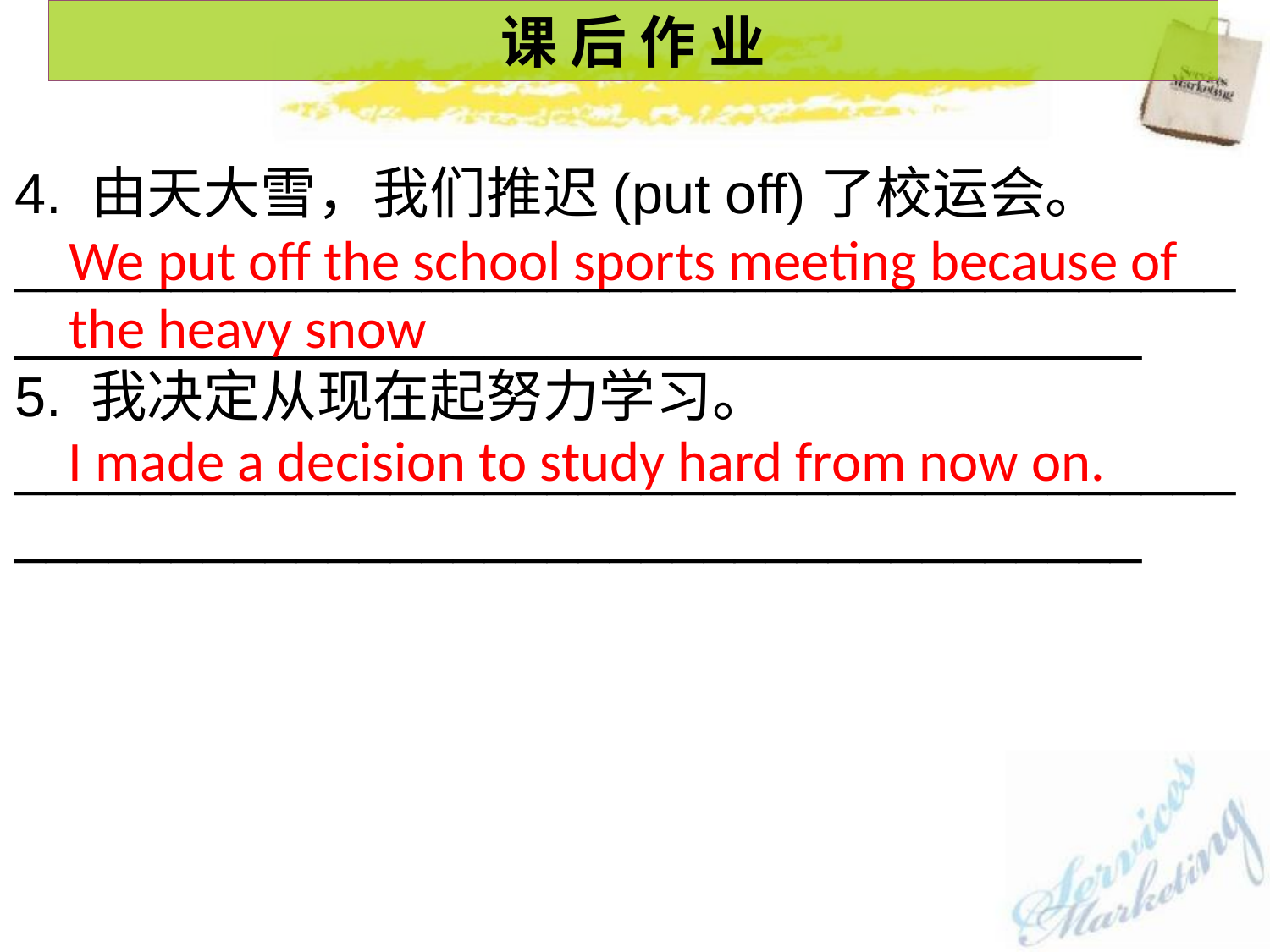

课 后 作 业
4. 由天大雪，我们推迟(put off)了校运会。
___________________________________________________________________________
5. 我决定从现在起努力学习。
___________________________________________________________________________
We put off the school sports meeting because of the heavy snow
I made a decision to study hard from now on.